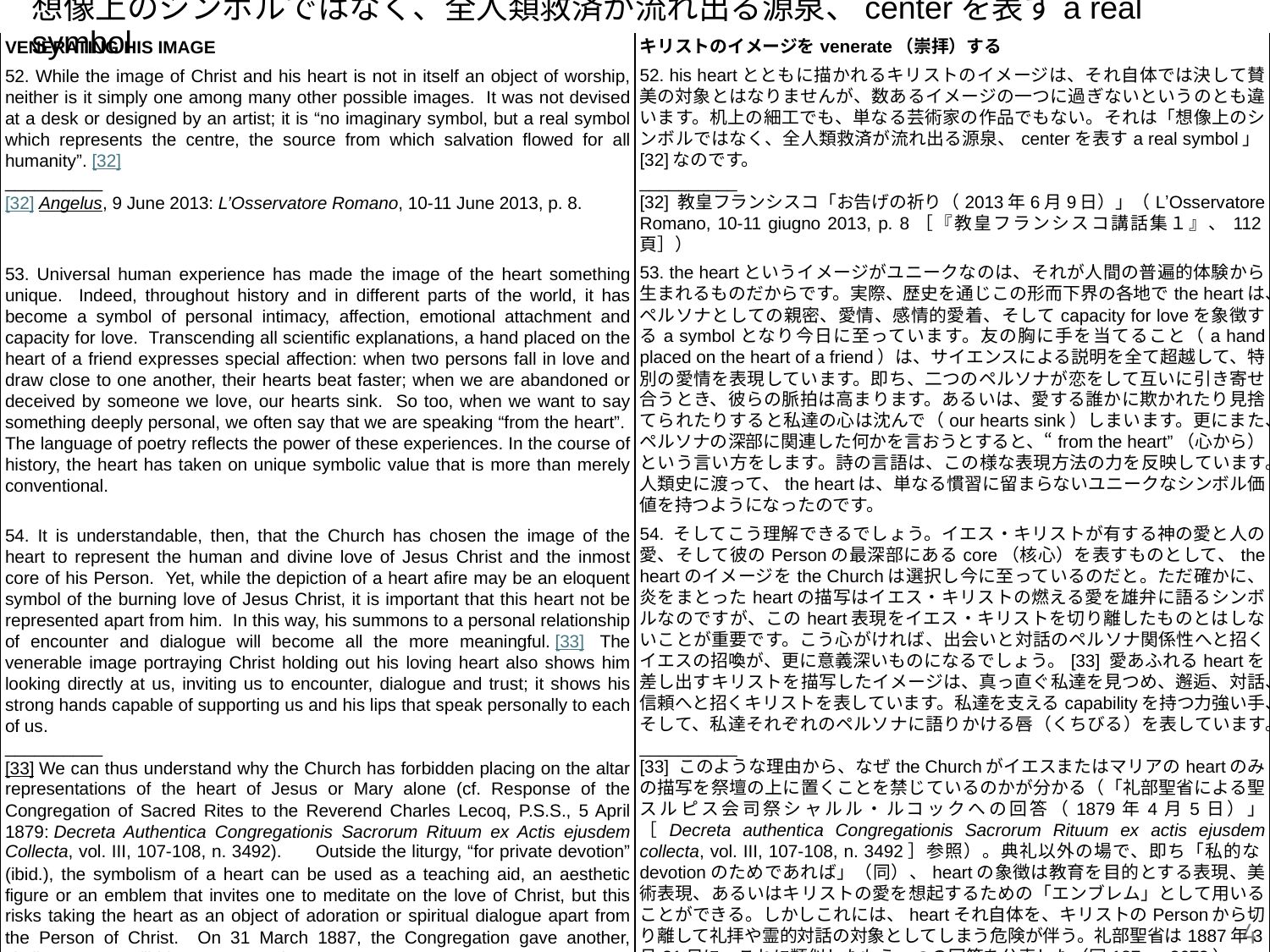

# 想像上のシンボルではなく、全人類救済が流れ出る源泉、centerを表すa real symbol
| VENERATING HIS IMAGE | キリストのイメージをvenerate（崇拝）する |
| --- | --- |
| 52. While the image of Christ and his heart is not in itself an object of worship, neither is it simply one among many other possible images. It was not devised at a desk or designed by an artist; it is “no imaginary symbol, but a real symbol which represents the centre, the source from which salvation flowed for all humanity”. [32] \_\_\_\_\_\_\_\_\_\_ [32] Angelus, 9 June 2013: L’Osservatore Romano, 10-11 June 2013, p. 8. | 52. his heartとともに描かれるキリストのイメージは、それ自体では決して賛美の対象とはなりませんが、数あるイメージの一つに過ぎないというのとも違います。机上の細工でも、単なる芸術家の作品でもない。それは「想像上のシンボルではなく、全人類救済が流れ出る源泉、centerを表すa real symbol」[32]なのです。 \_\_\_\_\_\_\_\_\_\_ [32] 教皇フランシスコ「お告げの祈り（2013年6月9日）」（LʼOsservatore Romano, 10-11 giugno 2013, p. 8［『教皇フランシスコ講話集１』、112頁］） |
| 53. Universal human experience has made the image of the heart something unique. Indeed, throughout history and in different parts of the world, it has become a symbol of personal intimacy, affection, emotional attachment and capacity for love. Transcending all scientific explanations, a hand placed on the heart of a friend expresses special affection: when two persons fall in love and draw close to one another, their hearts beat faster; when we are abandoned or deceived by someone we love, our hearts sink. So too, when we want to say something deeply personal, we often say that we are speaking “from the heart”. The language of poetry reflects the power of these experiences. In the course of history, the heart has taken on unique symbolic value that is more than merely conventional. | 53. the heartというイメージがユニークなのは、それが人間の普遍的体験から生まれるものだからです。実際、歴史を通じこの形而下界の各地でthe heartは、ペルソナとしての親密、愛情、感情的愛着、そしてcapacity for loveを象徴するa symbolとなり今日に至っています。友の胸に手を当てること（a hand placed on the heart of a friend）は、サイエンスによる説明を全て超越して、特別の愛情を表現しています。即ち、二つのペルソナが恋をして互いに引き寄せ合うとき、彼らの脈拍は高まります。あるいは、愛する誰かに欺かれたり見捨てられたりすると私達の心は沈んで（our hearts sink）しまいます。更にまた、ペルソナの深部に関連した何かを言おうとすると、“from the heart”（心から）という言い方をします。詩の言語は、この様な表現方法の力を反映しています。人類史に渡って、the heartは、単なる慣習に留まらないユニークなシンボル価値を持つようになったのです。 |
| 54. It is understandable, then, that the Church has chosen the image of the heart to represent the human and divine love of Jesus Christ and the inmost core of his Person. Yet, while the depiction of a heart afire may be an eloquent symbol of the burning love of Jesus Christ, it is important that this heart not be represented apart from him. In this way, his summons to a personal relationship of encounter and dialogue will become all the more meaningful. [33]  The venerable image portraying Christ holding out his loving heart also shows him looking directly at us, inviting us to encounter, dialogue and trust; it shows his strong hands capable of supporting us and his lips that speak personally to each of us. \_\_\_\_\_\_\_\_\_\_ [33] We can thus understand why the Church has forbidden placing on the altar representations of the heart of Jesus or Mary alone (cf. Response of the Congregation of Sacred Rites to the Reverend Charles Lecoq, P.S.S., 5 April 1879: Decreta Authentica Congregationis Sacrorum Rituum ex Actis ejusdem Collecta, vol. III, 107-108, n. 3492). 　Outside the liturgy, “for private devotion” (ibid.), the symbolism of a heart can be used as a teaching aid, an aesthetic figure or an emblem that invites one to meditate on the love of Christ, but this risks taking the heart as an object of adoration or spiritual dialogue apart from the Person of Christ. On 31 March 1887, the Congregation gave another, similar response (ibid., 187, n. 3673). | 54. そしてこう理解できるでしょう。イエス・キリストが有する神の愛と人の愛、そして彼のPersonの最深部にあるcore（核心）を表すものとして、the heartのイメージをthe Churchは選択し今に至っているのだと。ただ確かに、炎をまとったheartの描写はイエス・キリストの燃える愛を雄弁に語るシンボルなのですが、このheart表現をイエス・キリストを切り離したものとはしないことが重要です。こう心がければ、出会いと対話のペルソナ関係性へと招くイエスの招喚が、更に意義深いものになるでしょう。[33] 愛あふれるheartを差し出すキリストを描写したイメージは、真っ直ぐ私達を見つめ、邂逅、対話、信頼へと招くキリストを表しています。私達を支えるcapabilityを持つ力強い手、そして、私達それぞれのペルソナに語りかける唇（くちびる）を表しています。 \_\_\_\_\_\_\_\_\_\_ [33] このような理由から、なぜthe Churchがイエスまたはマリアのheartのみの描写を祭壇の上に置くことを禁じているのかが分かる（「礼部聖省による聖スルピス会司祭シャルル・ルコックへの回答（1879年4月5日）」［Decreta authentica Congregationis Sacrorum Rituum ex actis ejusdem collecta, vol. III, 107-108, n. 3492］参照）。典礼以外の場で、即ち「私的なdevotionのためであれば」（同）、heartの象徴は教育を目的とする表現、美術表現、あるいはキリストの愛を想起するための「エンブレム」として用いることができる。しかしこれには、heartそれ自体を、キリストのPersonから切り離して礼拝や霊的対話の対象としてしまう危険が伴う。礼部聖省は1887年3月31日に、これに類似したもう一つの回答を公表した（同187, n. 3673） |
4